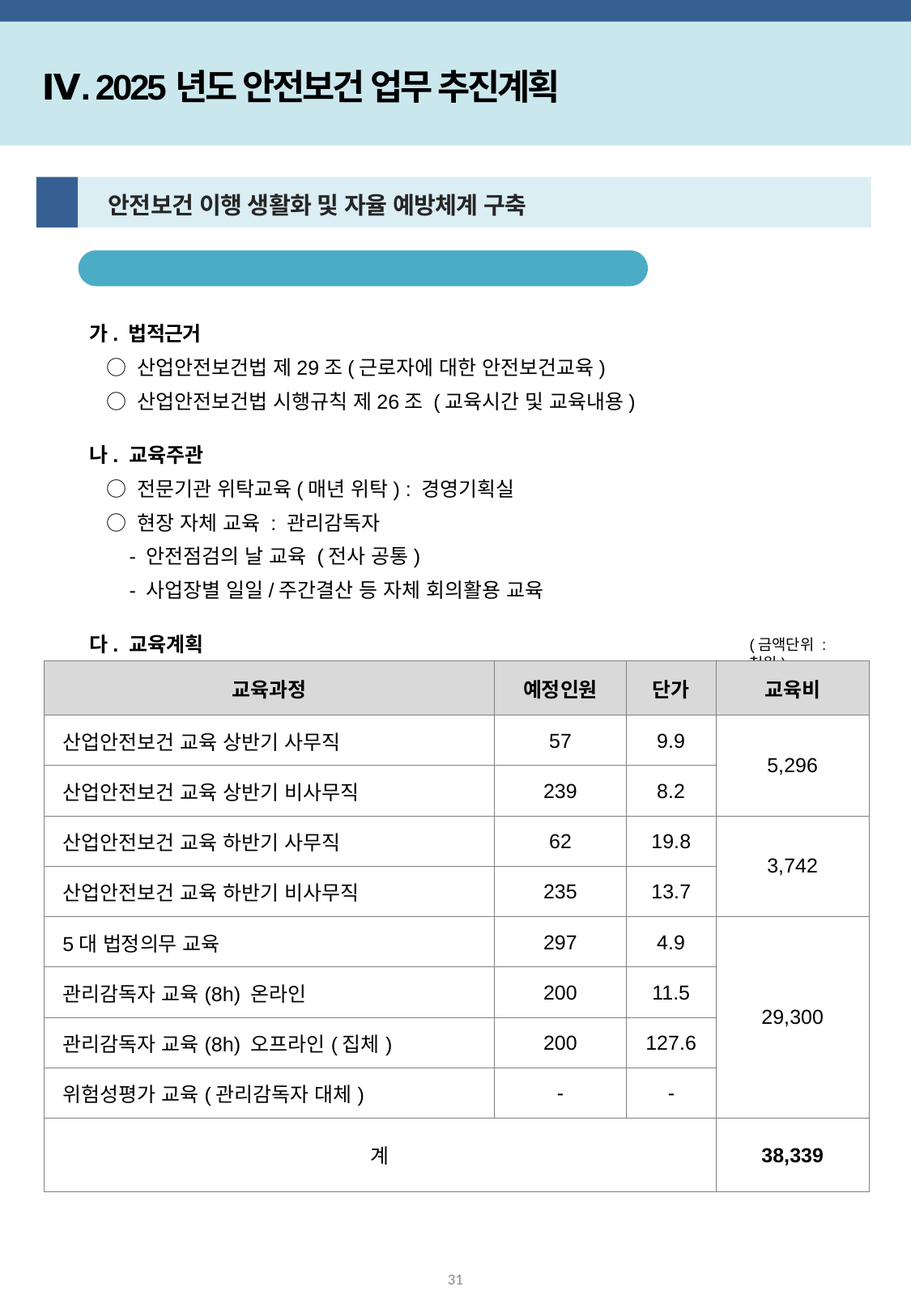

Ⅳ. 2025년도 안전보건 업무 추진계획
3
  안전보건 이행 생활화 및 자율 예방체계 구축
안전보건 교육실시

가. 법적근거
   ○ 산업안전보건법 제29조(근로자에 대한 안전보건교육)
   ○ 산업안전보건법 시행규칙 제26조 (교육시간 및 교육내용)

나. 교육주관
   ○ 전문기관 위탁교육(매년 위탁) : 경영기획실
   ○ 현장 자체 교육 : 관리감독자
       - 안전점검의 날 교육 (전사 공통)
       - 사업장별 일일/주간결산 등 자체 회의활용 교육

다. 교육계획
(금액단위 : 천원)
| 교육과정 | 예정인원 | 단가 | 교육비 |
| --- | --- | --- | --- |
| 산업안전보건 교육 상반기 사무직 | 57 | 9.9 | 5,296 |
| 산업안전보건 교육 상반기 비사무직 | 239 | 8.2 |  |
| 산업안전보건 교육 하반기 사무직 | 62 | 19.8 | 3,742 |
| 산업안전보건 교육 하반기 비사무직 | 235 | 13.7 |  |
| 5대 법정의무 교육 | 297 | 4.9 | 29,300 |
| 관리감독자 교육(8h) 온라인 | 200 | 11.5 |  |
| 관리감독자 교육(8h) 오프라인(집체) | 200 | 127.6 |  |
| 위험성평가 교육(관리감독자 대체) | - | - |  |
| 계 |  |  | 38,339 |
31